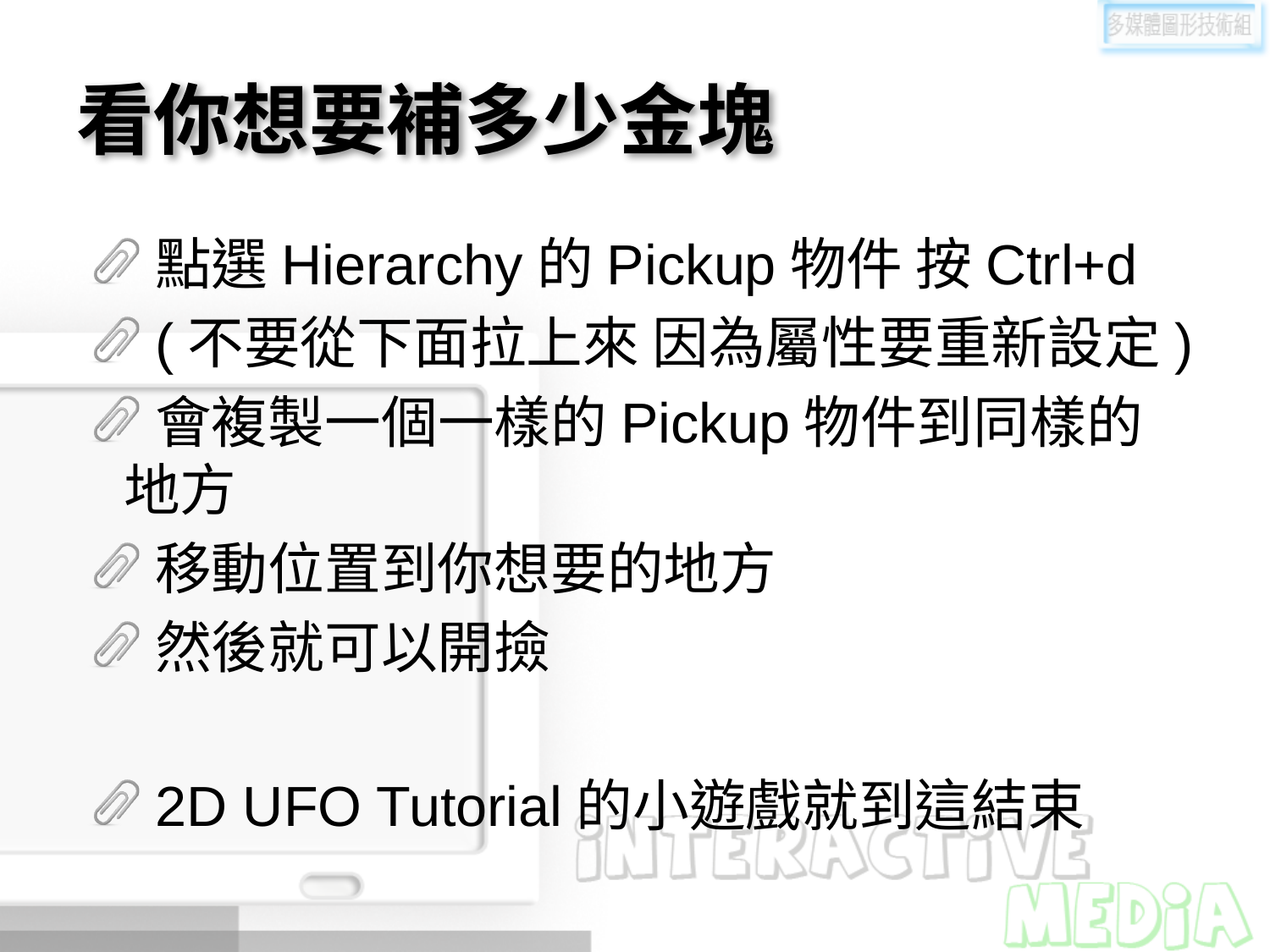

# 看你想要補多少金塊
點選Hierarchy的Pickup物件 按Ctrl+d
(不要從下面拉上來 因為屬性要重新設定)
會複製一個一樣的Pickup物件到同樣的地方
移動位置到你想要的地方
然後就可以開撿

2D UFO Tutorial的小遊戲就到這結束